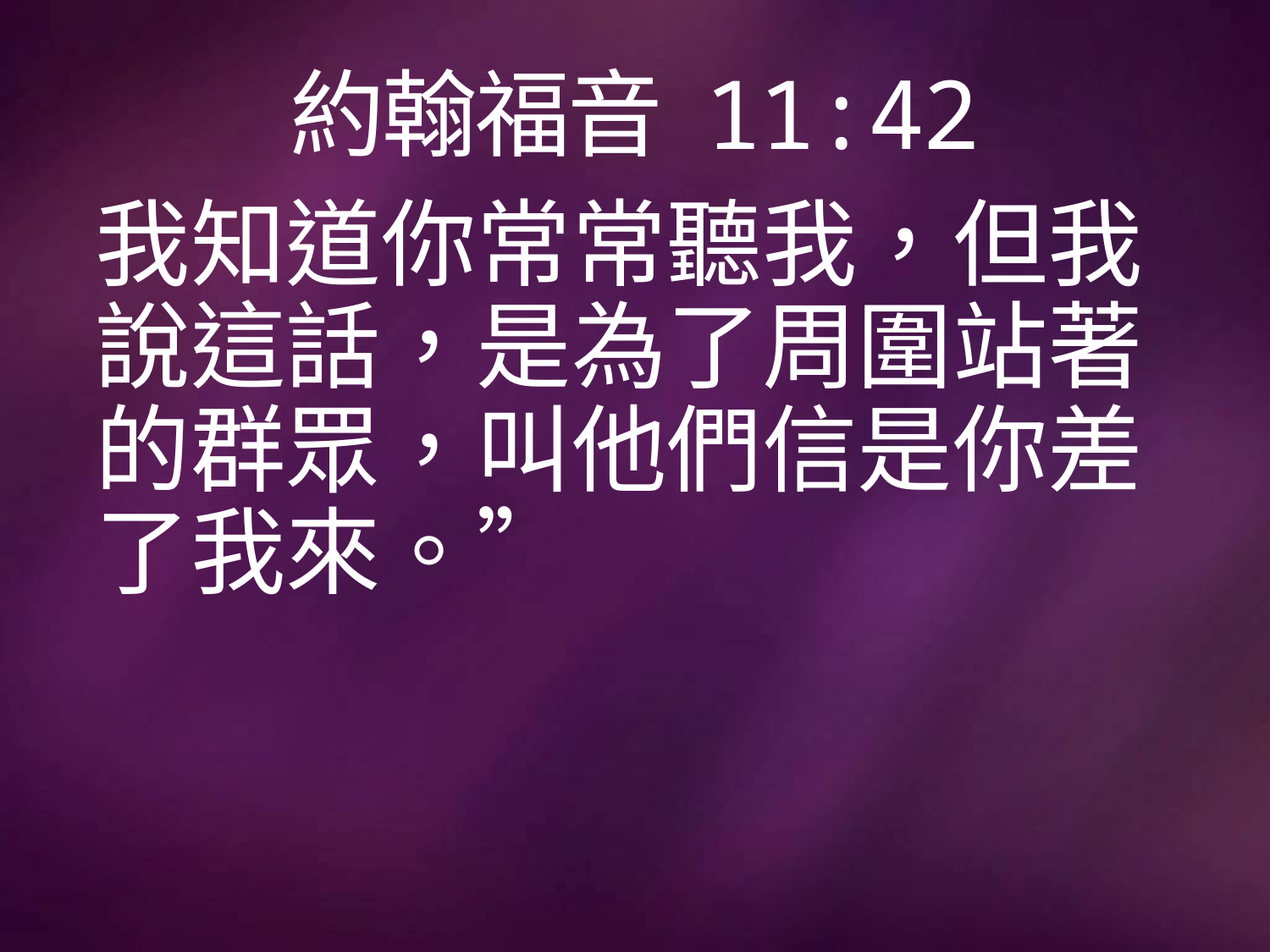

# 約翰福音 11:42
我知道你常常聽我，但我說這話，是為了周圍站著的群眾，叫他們信是你差了我來。”